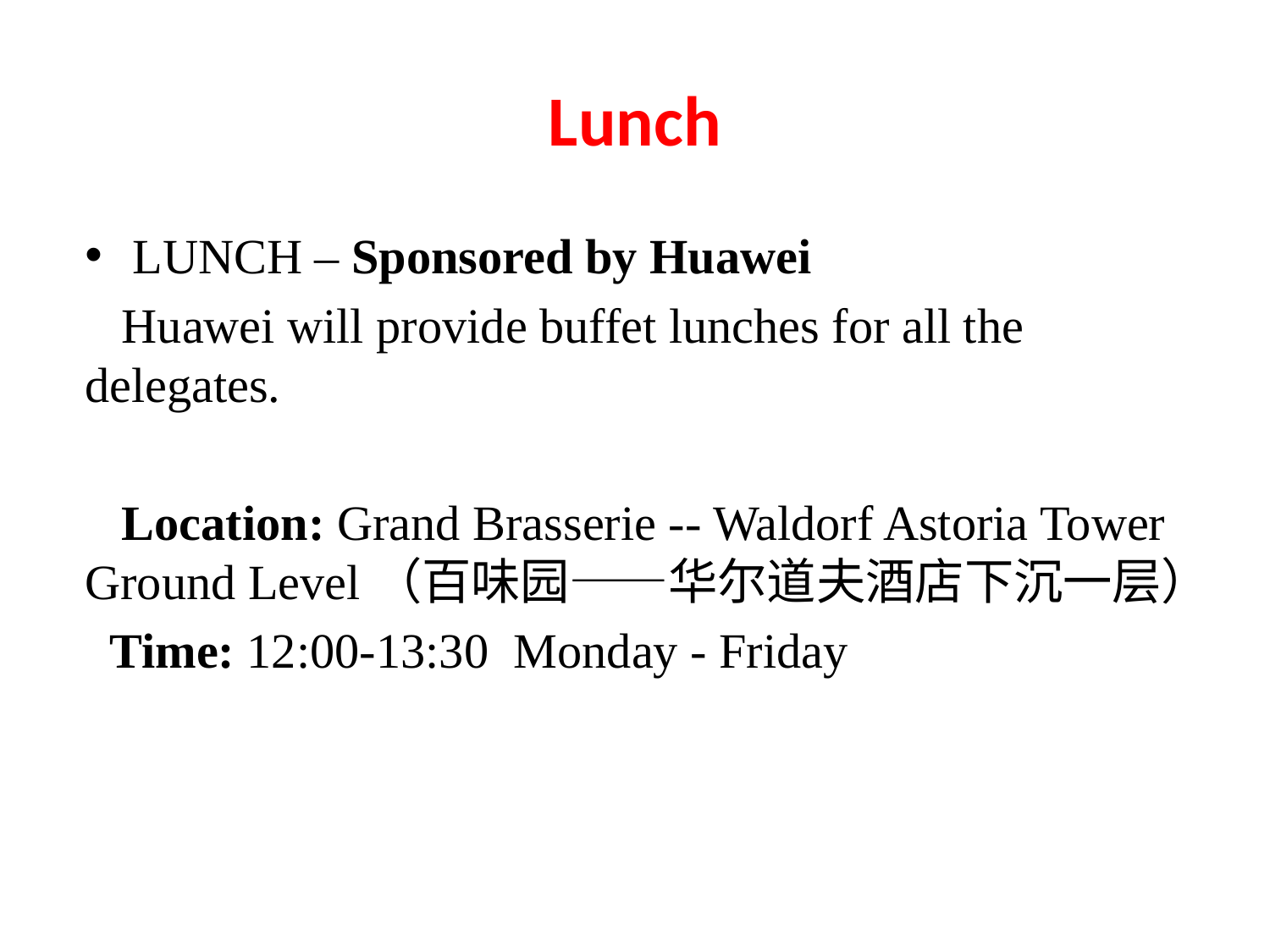

# Lunch

LUNCH – Sponsored by Huawei
   Huawei will provide buffet lunches for all the delegates.

   Location: Grand Brasserie -- Waldorf Astoria Tower   Ground Level（百味园——华尔道夫酒店下沉一层）
  Time: 12:00-13:30  Monday - Friday